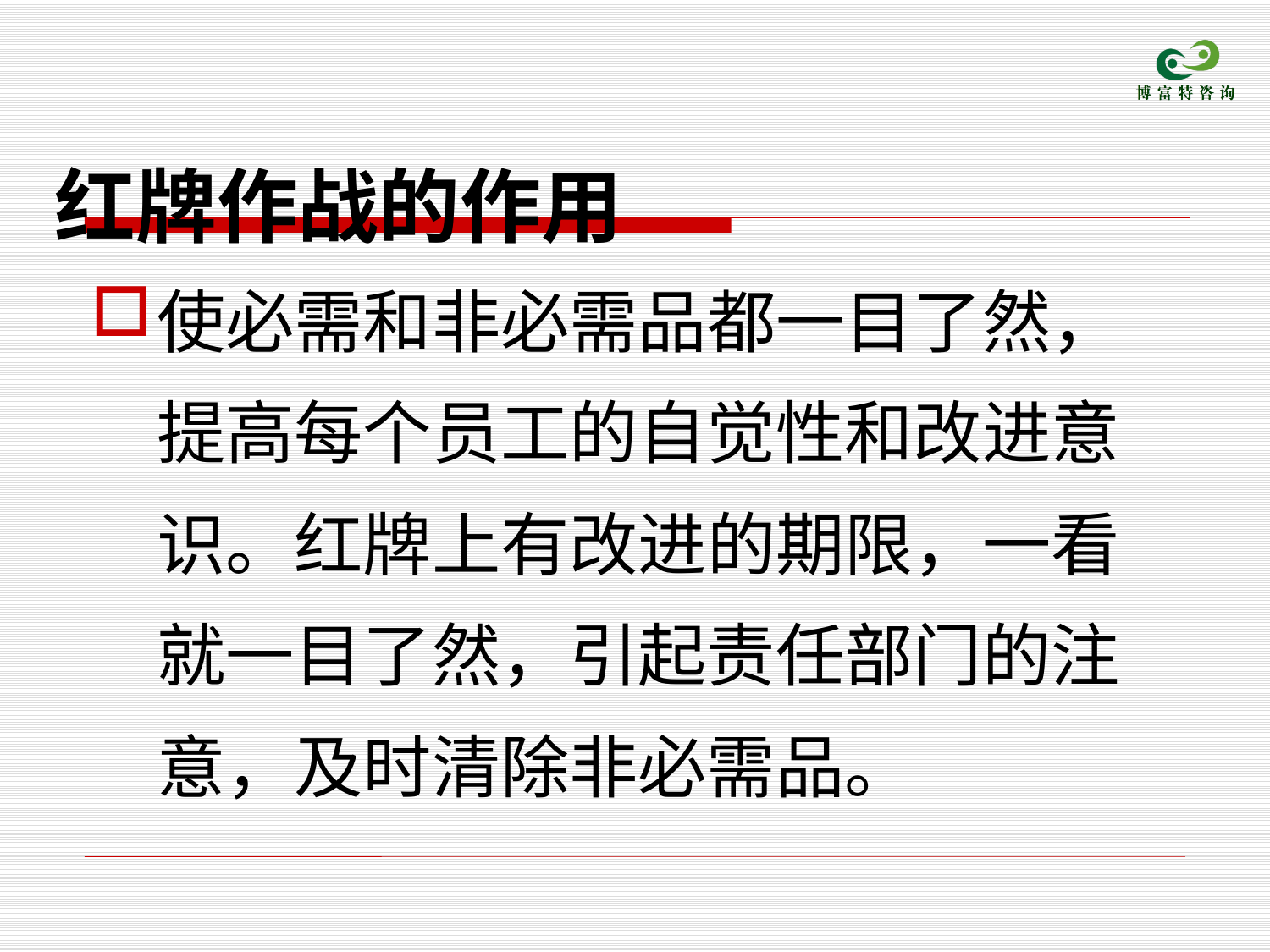

# 红牌作战的作用
使必需和非必需品都一目了然，提高每个员工的自觉性和改进意识。红牌上有改进的期限，一看就一目了然，引起责任部门的注意，及时清除非必需品。
480